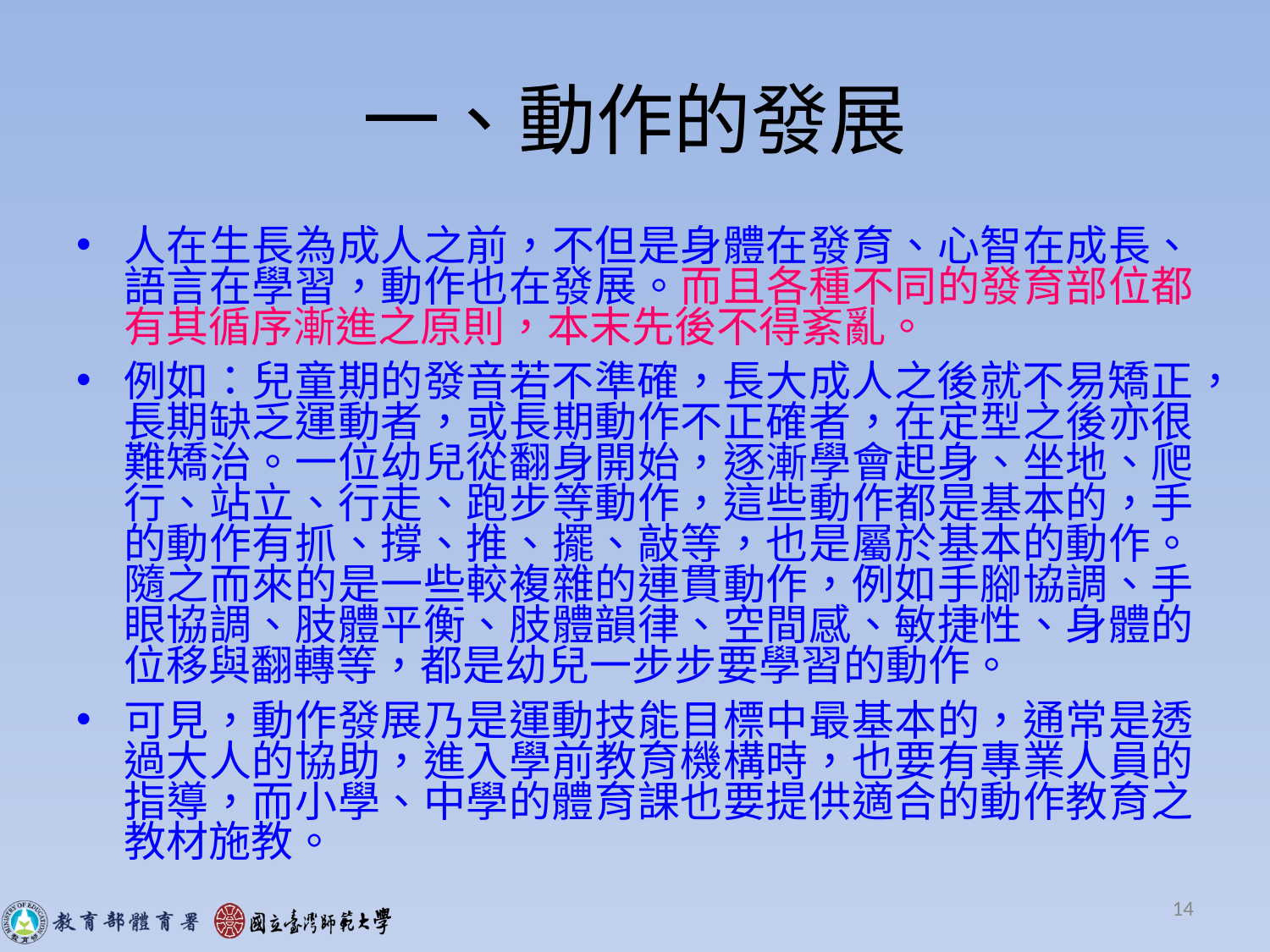

# 一、動作的發展
人在生長為成人之前，不但是身體在發育、心智在成長、語言在學習，動作也在發展。而且各種不同的發育部位都有其循序漸進之原則，本末先後不得紊亂。
例如：兒童期的發音若不準確，長大成人之後就不易矯正，長期缺乏運動者，或長期動作不正確者，在定型之後亦很難矯治。一位幼兒從翻身開始，逐漸學會起身、坐地、爬行、站立、行走、跑步等動作，這些動作都是基本的，手的動作有抓、撐、推、擺、敲等，也是屬於基本的動作。隨之而來的是一些較複雜的連貫動作，例如手腳協調、手眼協調、肢體平衡、肢體韻律、空間感、敏捷性、身體的位移與翻轉等，都是幼兒一步步要學習的動作。
可見，動作發展乃是運動技能目標中最基本的，通常是透過大人的協助，進入學前教育機構時，也要有專業人員的指導，而小學、中學的體育課也要提供適合的動作教育之教材施教。
14